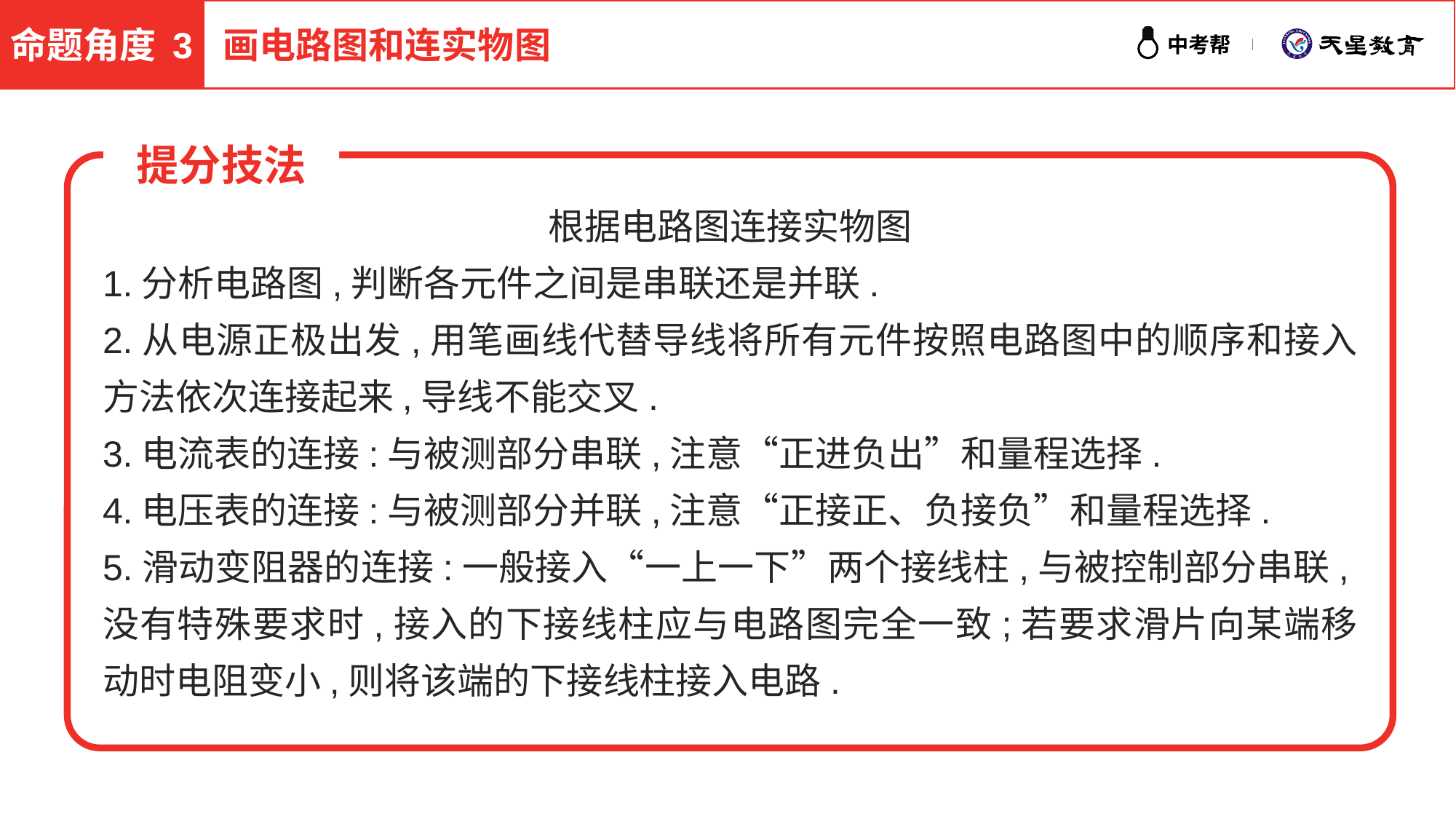

命题角度 3
画电路图和连实物图
提分技法

根据电路图连接实物图
1.分析电路图,判断各元件之间是串联还是并联.
2.从电源正极出发,用笔画线代替导线将所有元件按照电路图中的顺序和接入方法依次连接起来,导线不能交叉.
3.电流表的连接:与被测部分串联,注意“正进负出”和量程选择.
4.电压表的连接:与被测部分并联,注意“正接正、负接负”和量程选择.
5.滑动变阻器的连接:一般接入“一上一下”两个接线柱,与被控制部分串联,没有特殊要求时,接入的下接线柱应与电路图完全一致;若要求滑片向某端移动时电阻变小,则将该端的下接线柱接入电路.